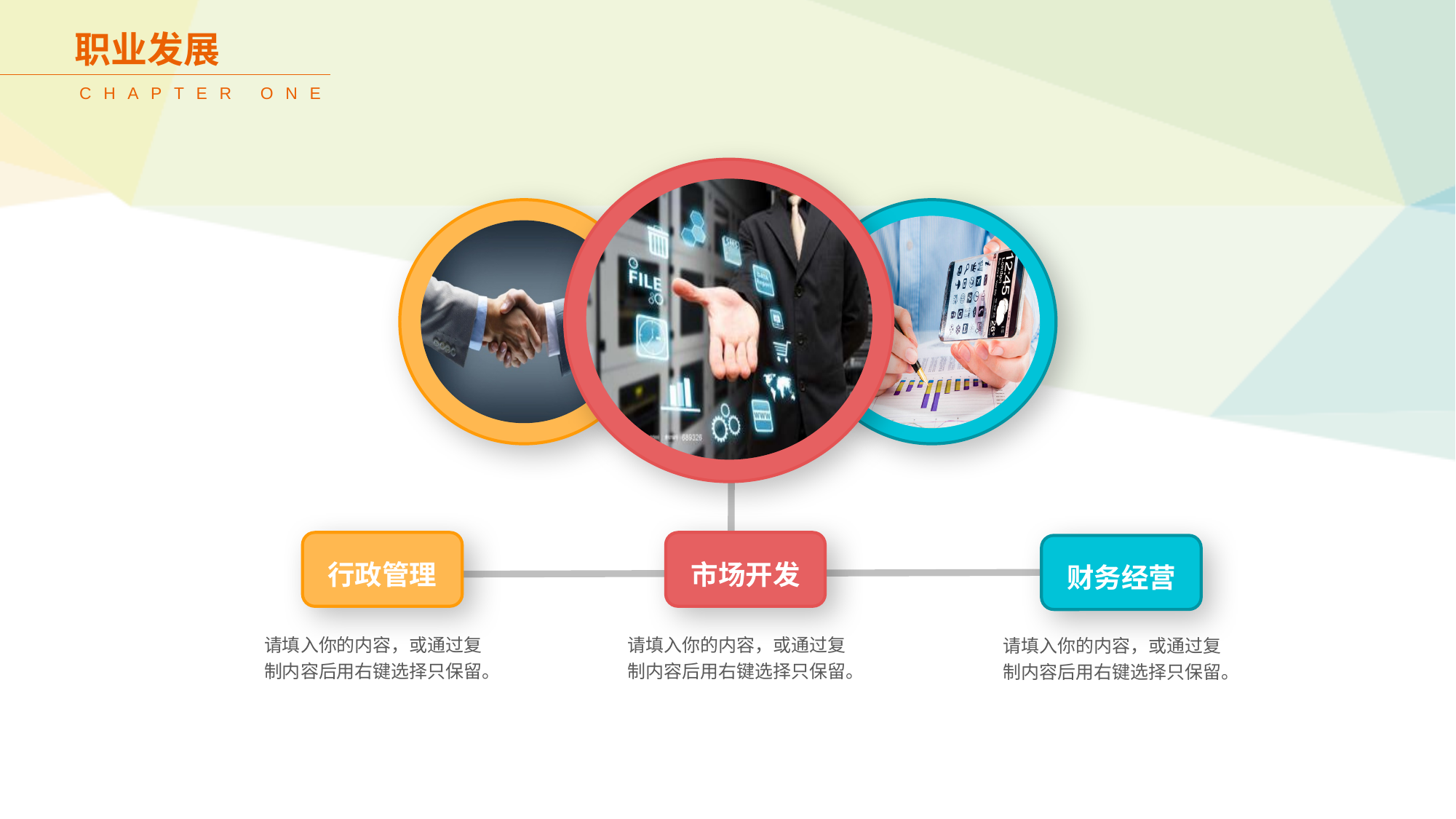

职业发展
CHAPTER ONE

行政管理
市场开发
财务经营
请填入你的内容，或通过复制内容后用右键选择只保留。
请填入你的内容，或通过复制内容后用右键选择只保留。
请填入你的内容，或通过复制内容后用右键选择只保留。